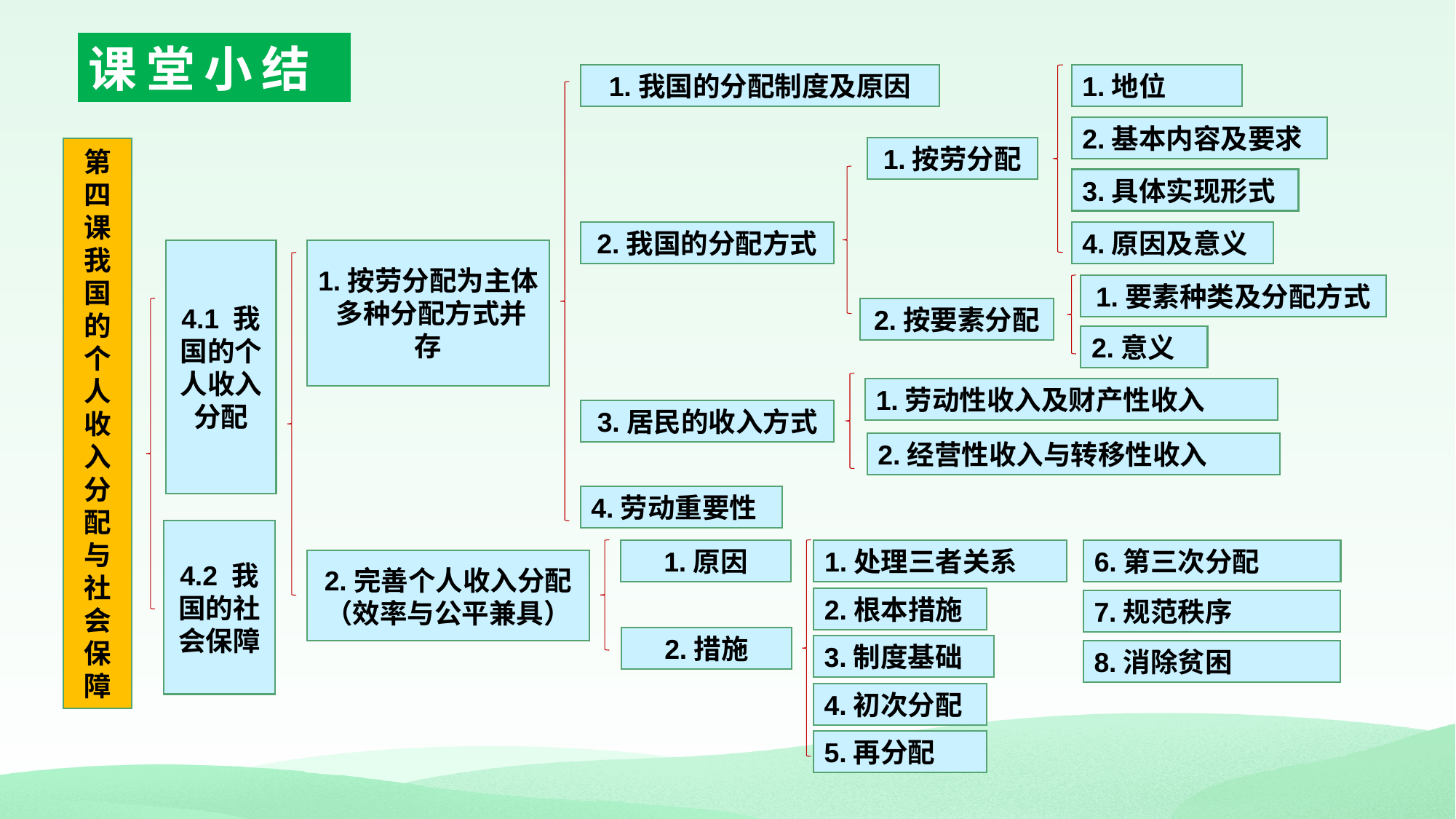

课堂小结
1.我国的分配制度及原因
1.地位

2.基本内容及要求
1.按劳分配
第四课 我国的个人收入分配与社会保障

3.具体实现形式
2.我国的分配方式
4.原因及意义
4.1 我国的个人收入分配
1.按劳分配为主体  多种分配方式并存

1.要素种类及分配方式

2.按要素分配
2.意义

1.劳动性收入及财产性收入
3.居民的收入方式
2.经营性收入与转移性收入
4.劳动重要性
4.2 我国的社会保障

1.原因

1.处理三者关系
6.第三次分配
2.完善个人收入分配
（效率与公平兼具）
2.根本措施
7.规范秩序
2.措施
3.制度基础
8.消除贫困
4.初次分配
5.再分配